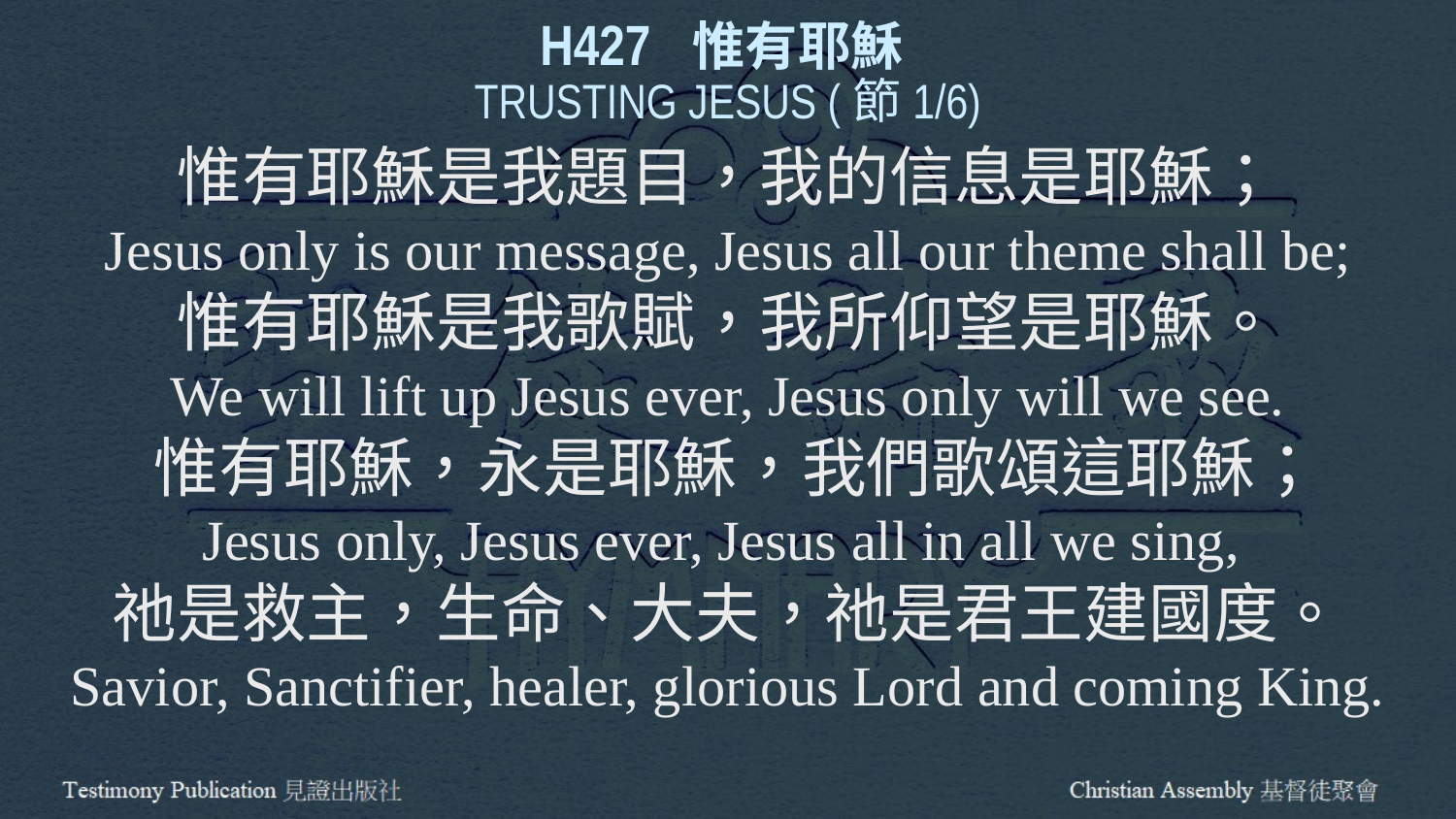

H427  惟有耶穌
TRUSTING JESUS (節1/6)
惟有耶穌是我題目，我的信息是耶穌；
Jesus only is our message, Jesus all our theme shall be;
惟有耶穌是我歌賦，我所仰望是耶穌。
We will lift up Jesus ever, Jesus only will we see.
 惟有耶穌，永是耶穌，我們歌頌這耶穌；
Jesus only, Jesus ever, Jesus all in all we sing,
祂是救主，生命、大夫，祂是君王建國度。
Savior, Sanctifier, healer, glorious Lord and coming King.